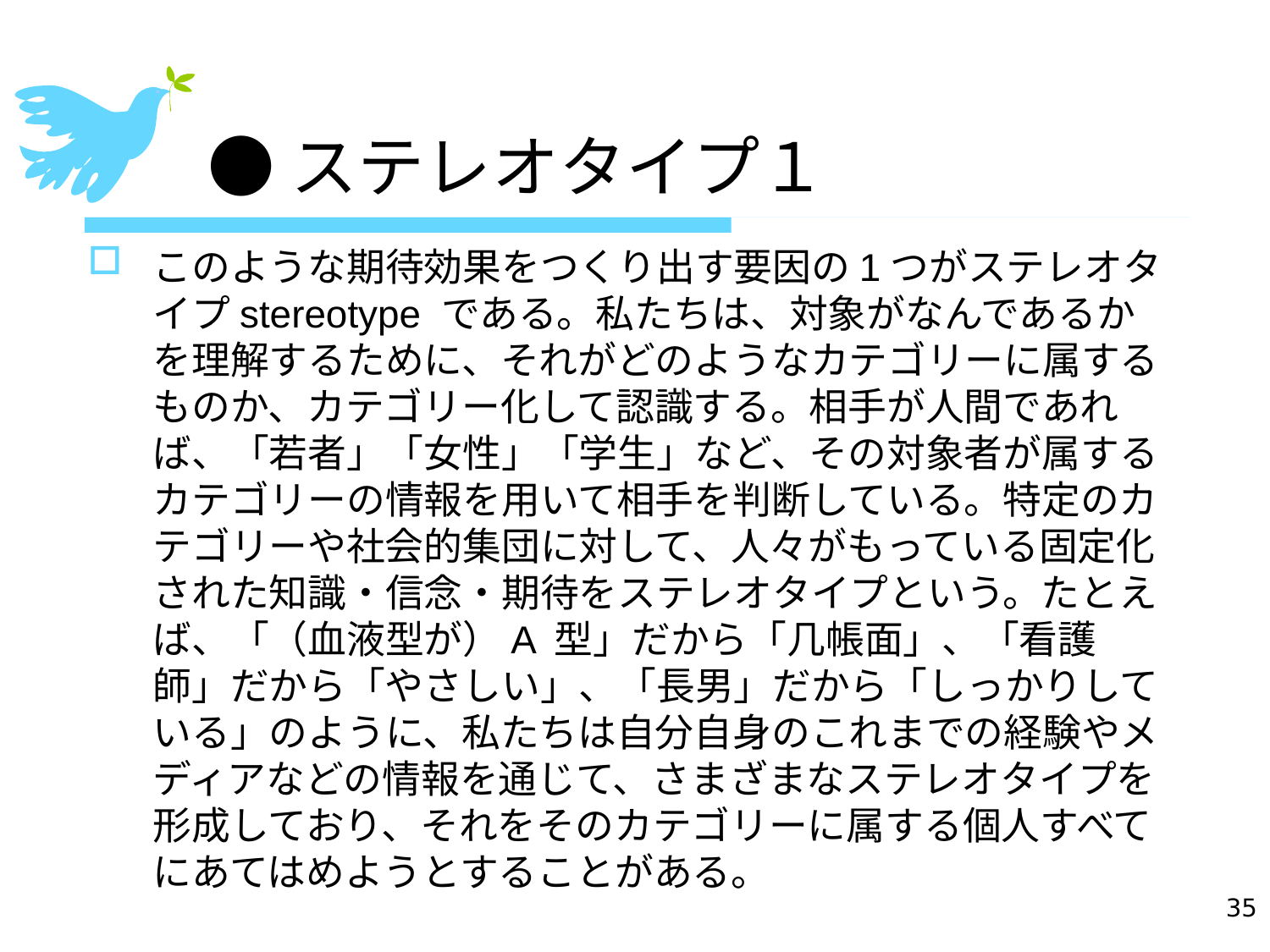

# ●ステレオタイプ１
このような期待効果をつくり出す要因の1つがステレオタイプstereotype である。私たちは、対象がなんであるかを理解するために、それがどのようなカテゴリーに属するものか、カテゴリー化して認識する。相手が人間であれば、「若者」「女性」「学生」など、その対象者が属するカテゴリーの情報を用いて相手を判断している。特定のカテゴリーや社会的集団に対して、人々がもっている固定化された知識・信念・期待をステレオタイプという。たとえば、「（血液型が）A 型」だから「几帳面」、「看護師」だから「やさしい」、「長男」だから「しっかりしている」のように、私たちは自分自身のこれまでの経験やメディアなどの情報を通じて、さまざまなステレオタイプを形成しており、それをそのカテゴリーに属する個人すべてにあてはめようとすることがある。

35